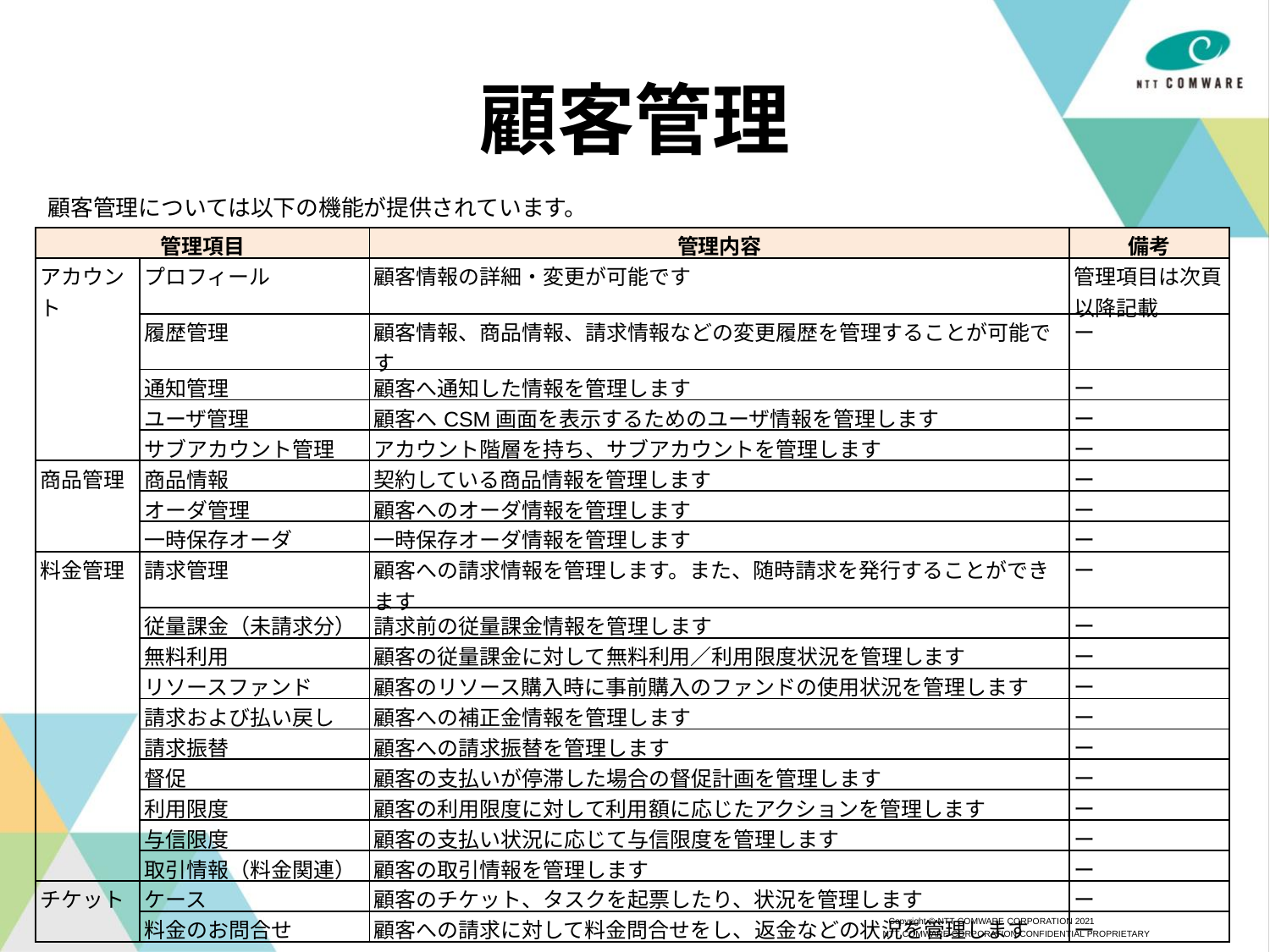

# 顧客管理
顧客管理については以下の機能が提供されています。
| 管理項目 |  | 管理内容 | 備考 |
| --- | --- | --- | --- |
| アカウント | プロフィール | 顧客情報の詳細・変更が可能です | 管理項目は次頁以降記載 |
|  | 履歴管理 | 顧客情報、商品情報、請求情報などの変更履歴を管理することが可能です | ー |
|  | 通知管理 | 顧客へ通知した情報を管理します | ー |
|  | ユーザ管理 | 顧客へCSM画面を表示するためのユーザ情報を管理します | ー |
|  | サブアカウント管理 | アカウント階層を持ち、サブアカウントを管理します | ー |
| 商品管理 | 商品情報 | 契約している商品情報を管理します | ー |
|  | オーダ管理 | 顧客へのオーダ情報を管理します | ー |
|  | 一時保存オーダ | 一時保存オーダ情報を管理します | ー |
| 料金管理 | 請求管理 | 顧客への請求情報を管理します。また、随時請求を発行することができます | ー |
|  | 従量課金（未請求分） | 請求前の従量課金情報を管理します | ー |
|  | 無料利用 | 顧客の従量課金に対して無料利用／利用限度状況を管理します | ー |
|  | リソースファンド | 顧客のリソース購入時に事前購入のファンドの使用状況を管理します | ー |
|  | 請求および払い戻し | 顧客への補正金情報を管理します | ー |
|  | 請求振替 | 顧客への請求振替を管理します | ー |
|  | 督促 | 顧客の支払いが停滞した場合の督促計画を管理します | ー |
|  | 利用限度 | 顧客の利用限度に対して利用額に応じたアクションを管理します | ー |
|  | 与信限度 | 顧客の支払い状況に応じて与信限度を管理します | ー |
|  | 取引情報（料金関連） | 顧客の取引情報を管理します | ー |
| チケット | ケース | 顧客のチケット、タスクを起票したり、状況を管理します | ー |
|  | 料金のお問合せ | 顧客への請求に対して料金問合せをし、返金などの状況を管理します | ー |